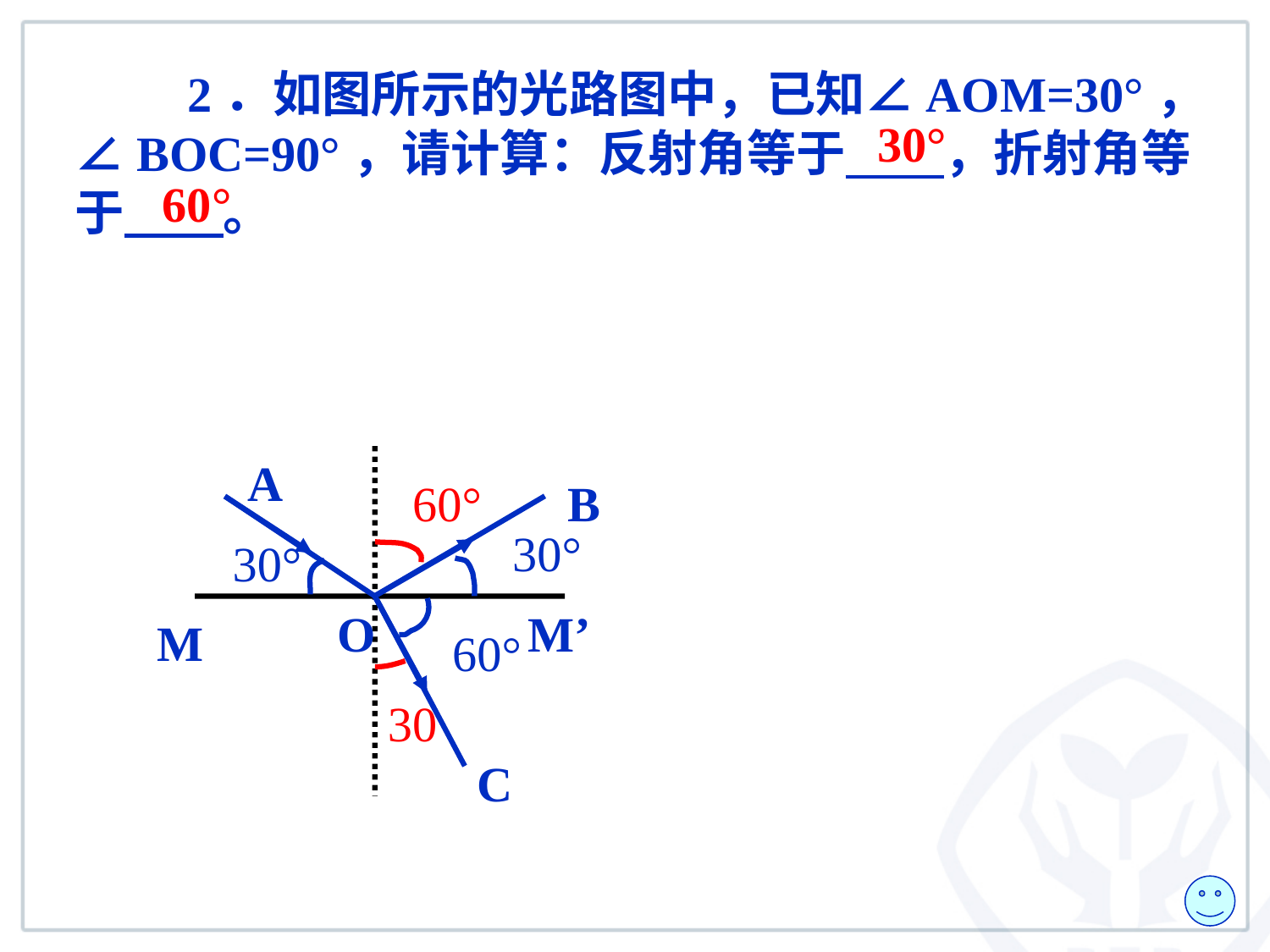

2．如图所示的光路图中，已知∠AOM=30°，∠BOC=90°，请计算：反射角等于　　，折射角等于　　。
30°
60°

A
B
O
M
C
60°
30°
30°

M’

60°

30